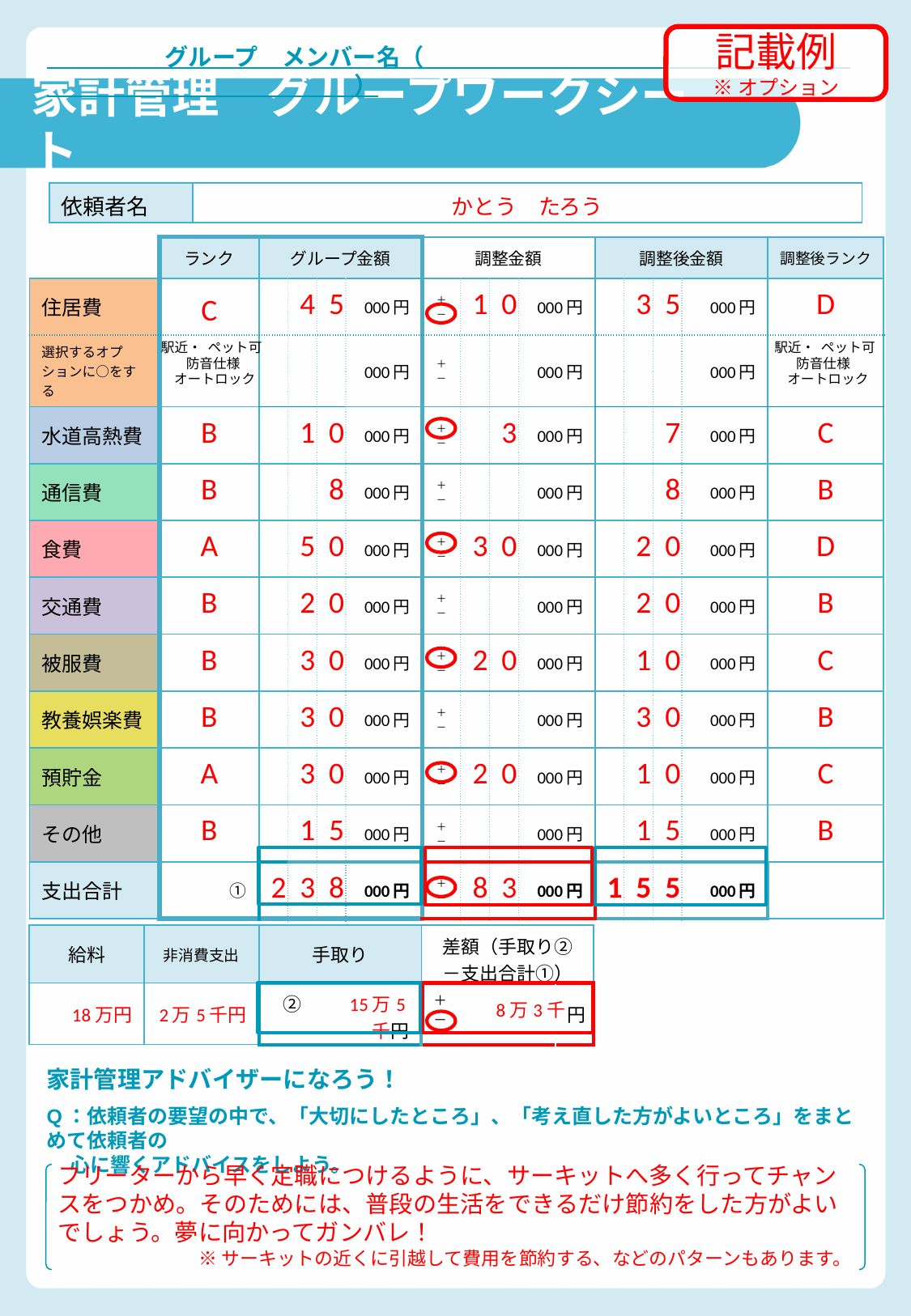

記載例
※オプション
　　　　　グループ　メンバー名（　　　　　　　　　　　　　　　　　　　　　　　　　　　　　　　）
# 家計管理　グループワークシート
| 依頼者名 | かとう　たろう |  |
| --- | --- | --- |
|  | ランク | グループ金額 |  |  |  | 調整金額 |  |  |  | 調整後金額 |  |  |  | 調整後ランク |
| --- | --- | --- | --- | --- | --- | --- | --- | --- | --- | --- | --- | --- | --- | --- |
| 住居費 | C |  | 4 | 5 | 000円 | ＋ － | 1 | 0 | 000円 |  | 3 | 5 | 000円 | D |
| 選択するオプションに○をする |  |  |  |  | 000円 | ＋ － |  |  | 000円 |  |  |  | 000円 |  |
| 水道高熱費 | B |  | 1 | 0 | 000円 | ＋ － |  | 3 | 000円 |  |  | 7 | 000円 | C |
| 通信費 | B |  |  | 8 | 000円 | ＋ － |  |  | 000円 |  |  | 8 | 000円 | B |
| 食費 | A |  | 5 | 0 | 000円 | ＋ － | 3 | 0 | 000円 |  | 2 | 0 | 000円 | D |
| 交通費 | B |  | 2 | 0 | 000円 | ＋ － |  |  | 000円 |  | 2 | 0 | 000円 | B |
| 被服費 | B |  | 3 | 0 | 000円 | ＋ － | 2 | 0 | 000円 |  | 1 | 0 | 000円 | C |
| 教養娯楽費 | B |  | 3 | 0 | 000円 | ＋ － |  |  | 000円 |  | 3 | 0 | 000円 | B |
| 預貯金 | A |  | 3 | 0 | 000円 | ＋ － | 2 | 0 | 000円 |  | 1 | 0 | 000円 | C |
| その他 | B |  | 1 | 5 | 000円 | ＋ － |  |  | 000円 |  | 1 | 5 | 000円 | B |
| 支出合計 | ① | 2 | 3 | 8 | 000円 | ＋ － | 8 | 3 | 000円 | 1 | 5 | 5 | 000円 |  |

駅近・  ペット可
 防音仕様
 オートロック
駅近・  ペット可
防音仕様
 オートロック

| 給料 | 非消費支出 | 手取り | 差額（手取り②－支出合計①） |  |
| --- | --- | --- | --- | --- |
| 18万円 | 2万5千円 | ②　　15万5千円 | ＋ － | 円 |

8万3千

家計管理アドバイザーになろう！
Q：依頼者の要望の中で、「大切にしたところ」、「考え直した方がよいところ」をまとめて依頼者の
    心に響くアドバイスをしよう。
フリーターから早く定職につけるように、サーキットへ多く行ってチャンスをつかめ。そのためには、普段の生活をできるだけ節約をした方がよいでしょう。夢に向かってガンバレ！

※サーキットの近くに引越して費用を節約する、などのパターンもあります。